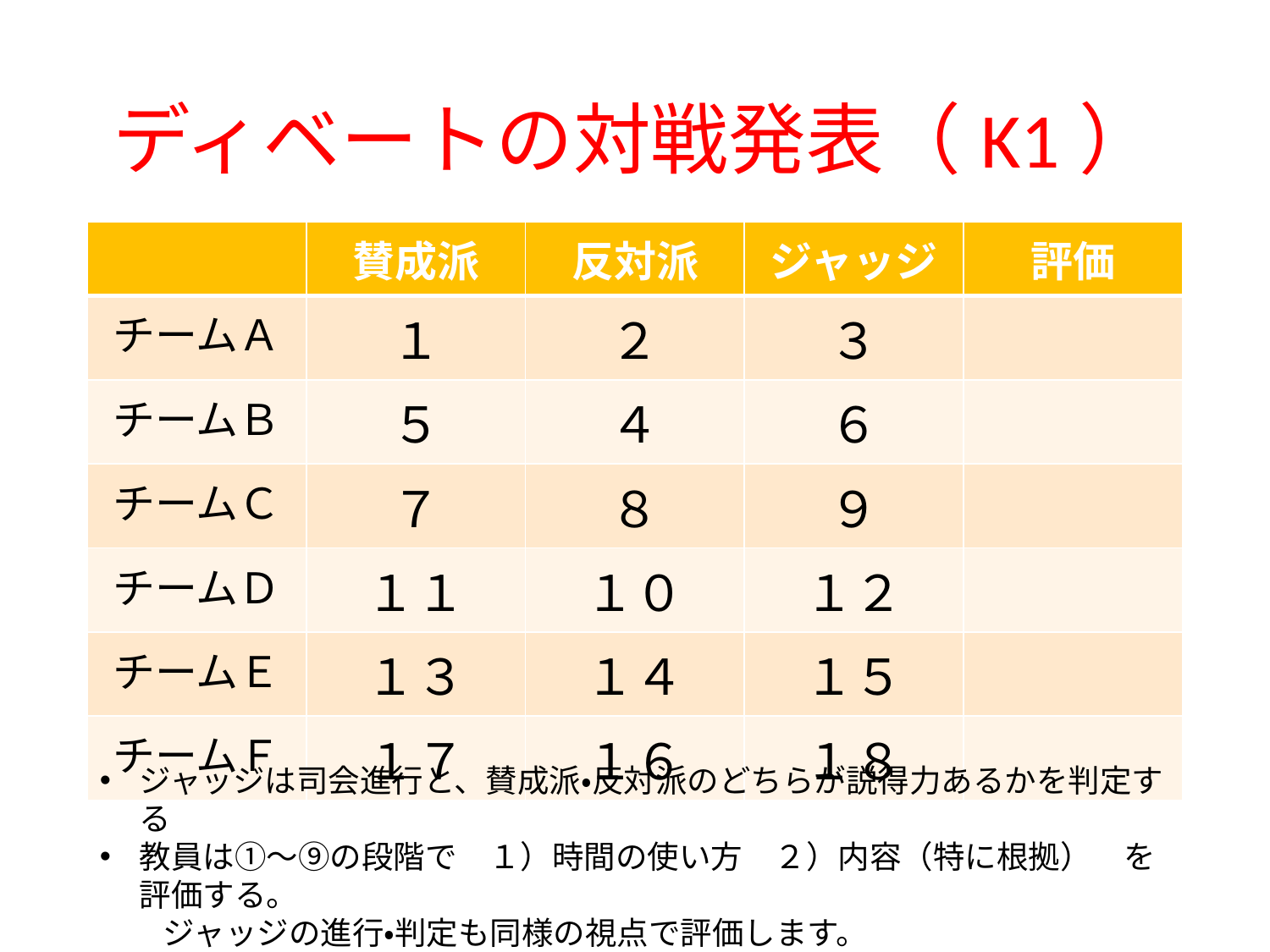

# ディベートの対戦発表（K1）
|  | 賛成派 | 反対派 | ジャッジ | 評価 |
| --- | --- | --- | --- | --- |
| チームＡ | １ | ２ | ３ |  |
| チームＢ | ５ | ４ | ６ |  |
| チームＣ | ７ | ８ | ９ |  |
| チームＤ | １１ | １０ | １２ |  |
| チームＥ | １３ | １４ | １５ |  |
| チームＦ | １７ | １６ | １８ |  |
ジャッジは司会進行と、賛成派・反対派のどちらが説得力あるかを判定する
教員は①～⑨の段階で　１）時間の使い方　２）内容（特に根拠）　を評価する。
　　ジャッジの進行・判定も同様の視点で評価します。